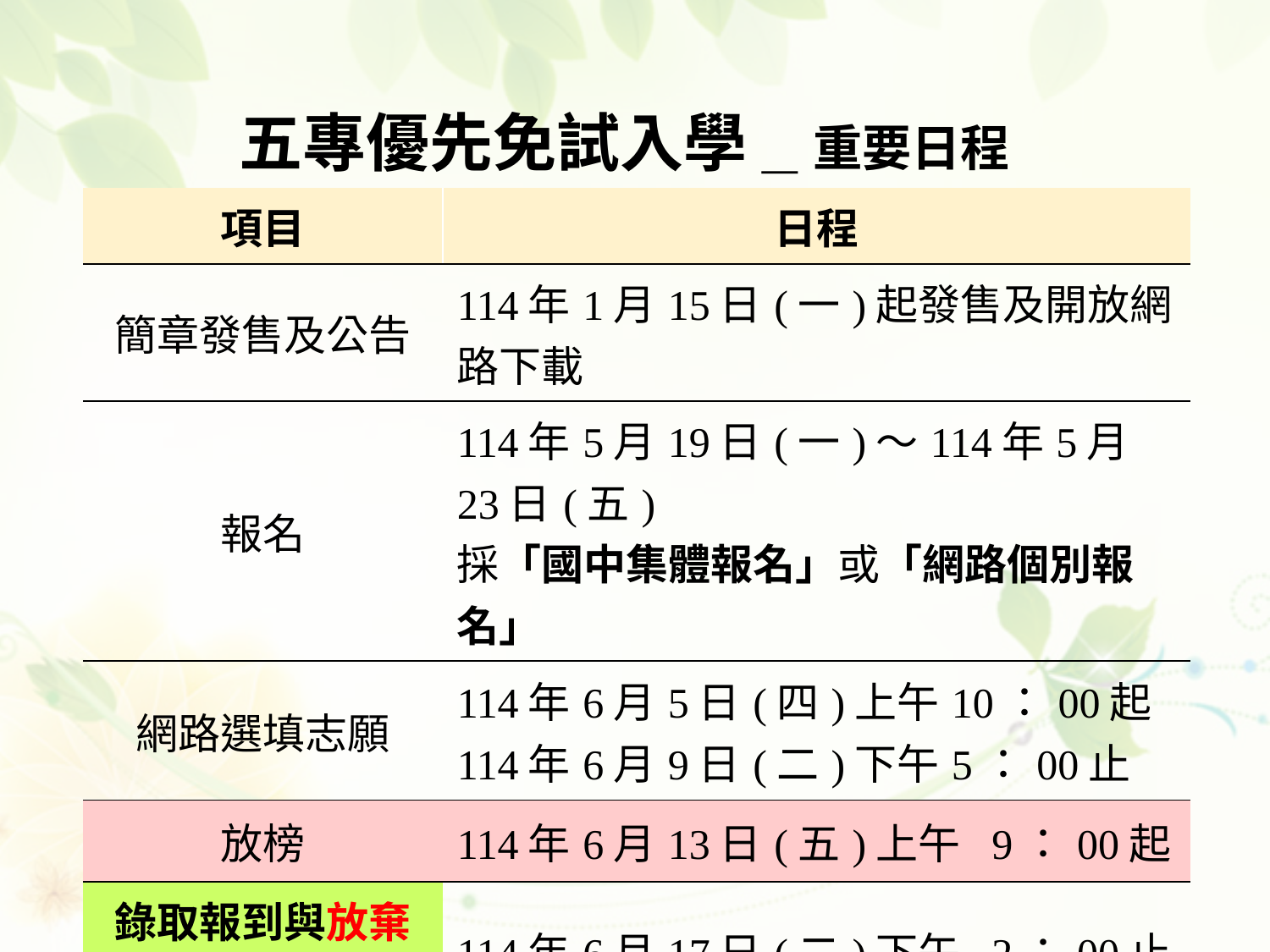

# 五專優先免試入學_重要日程
| 項目 | 日程 |
| --- | --- |
| 簡章發售及公告 | 114年1月15日(一)起發售及開放網路下載 |
| 報名 | 114年5月19日(一)～114年5月23日(五) 採「國中集體報名」或「網路個別報名」 |
| 網路選填志願 | 114年6月5日(四)上午10：00起 114年6月9日(二)下午5：00止 |
| 放榜 | 114年6月13日(五)上午 9：00起 |
| 錄取報到與放棄錄取資格截止日 | 114年6月17日(二)下午 2：00止 |